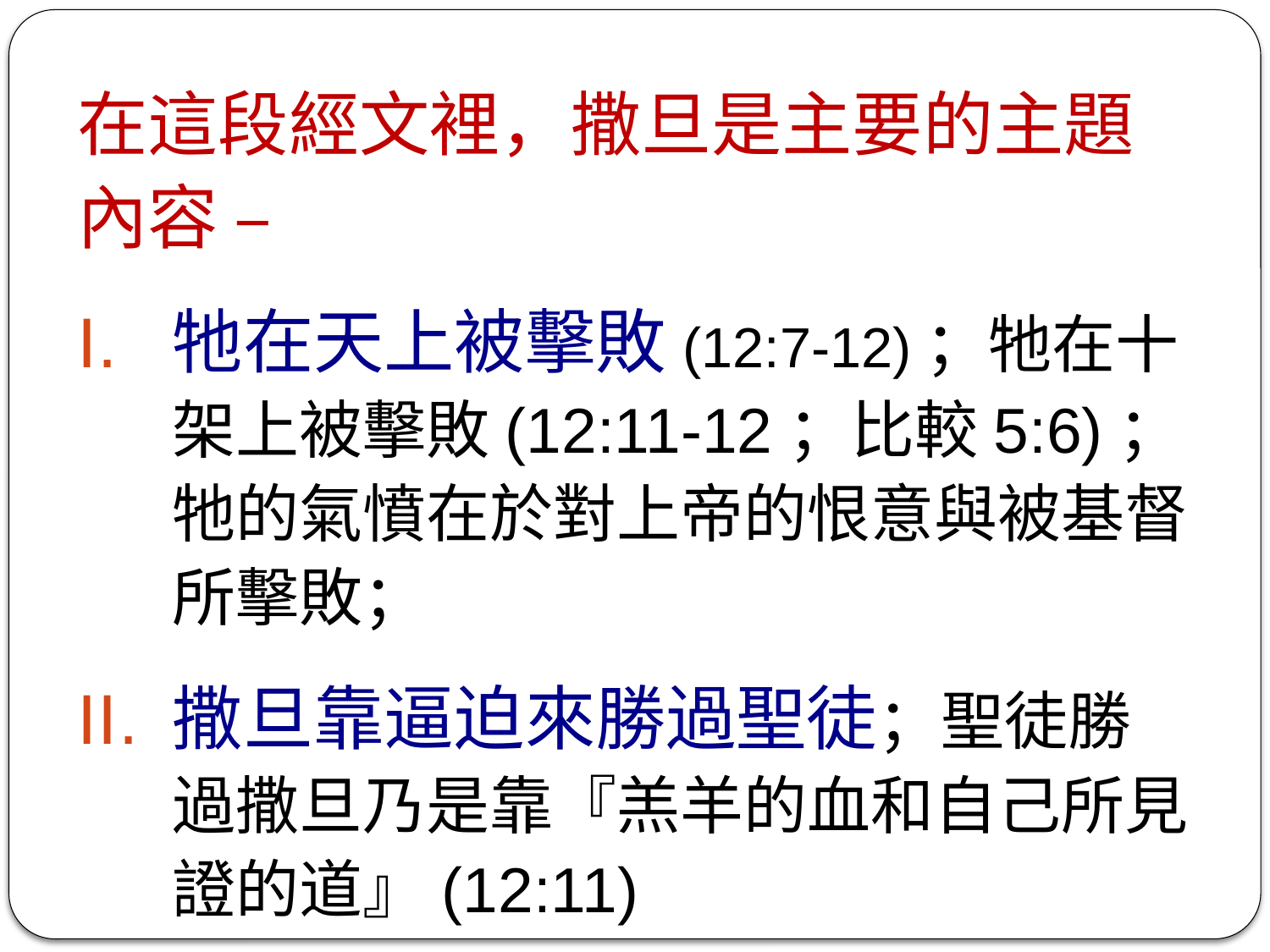

在這段經文裡，撒旦是主要的主題內容 –
牠在天上被擊敗(12:7-12)；牠在十架上被擊敗(12:11-12；比較5:6)；牠的氣憤在於對上帝的恨意與被基督所擊敗；
撒旦靠逼迫來勝過聖徒；聖徒勝過撒旦乃是靠『羔羊的血和自己所見證的道』(12:11)